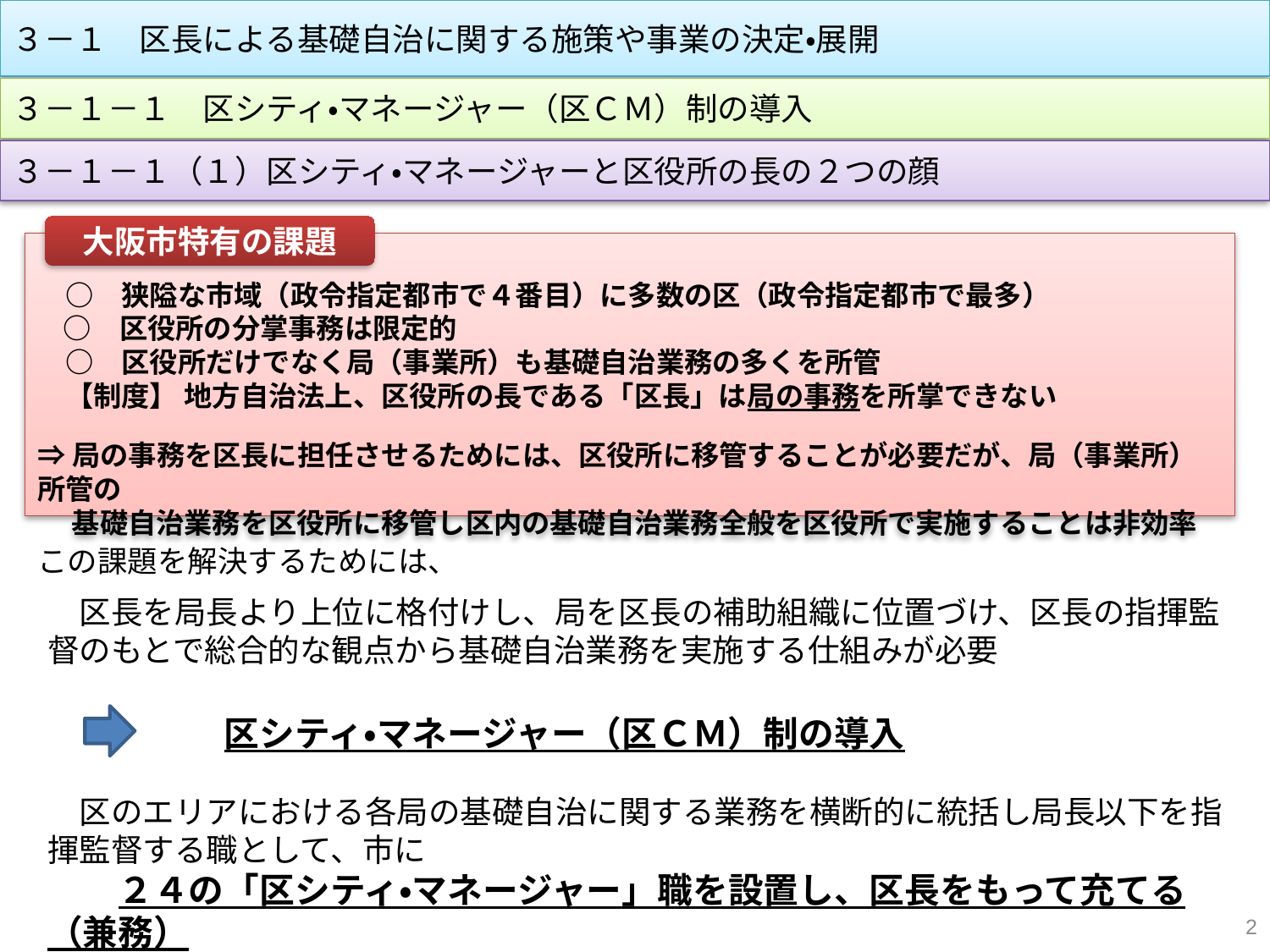

３－１　区長による基礎自治に関する施策や事業の決定・展開
３－１－１　区シティ・マネージャー（区ＣＭ）制の導入
３－１－１（１）区シティ・マネージャーと区役所の長の２つの顔
大阪市特有の課題

　○　狭隘な市域（政令指定都市で４番目）に多数の区（政令指定都市で最多）
　 ○　区役所の分掌事務は限定的
　○　区役所だけでなく局（事業所）も基礎自治業務の多くを所管
　【制度】 地方自治法上、区役所の長である「区長」は局の事務を所掌できない

⇒局の事務を区長に担任させるためには、区役所に移管することが必要だが、局（事業所）所管の
　 基礎自治業務を区役所に移管し区内の基礎自治業務全般を区役所で実施することは非効率

この課題を解決するためには、
　区長を局長より上位に格付けし、局を区長の補助組織に位置づけ、区長の指揮監督のもとで総合的な観点から基礎自治業務を実施する仕組みが必要

　　　　　区シティ・マネージャー（区ＣＭ）制の導入

　区のエリアにおける各局の基礎自治に関する業務を横断的に統括し局長以下を指揮監督する職として、市に
　　２４の「区シティ・マネージャー」職を設置し、区長をもって充てる（兼務）

2